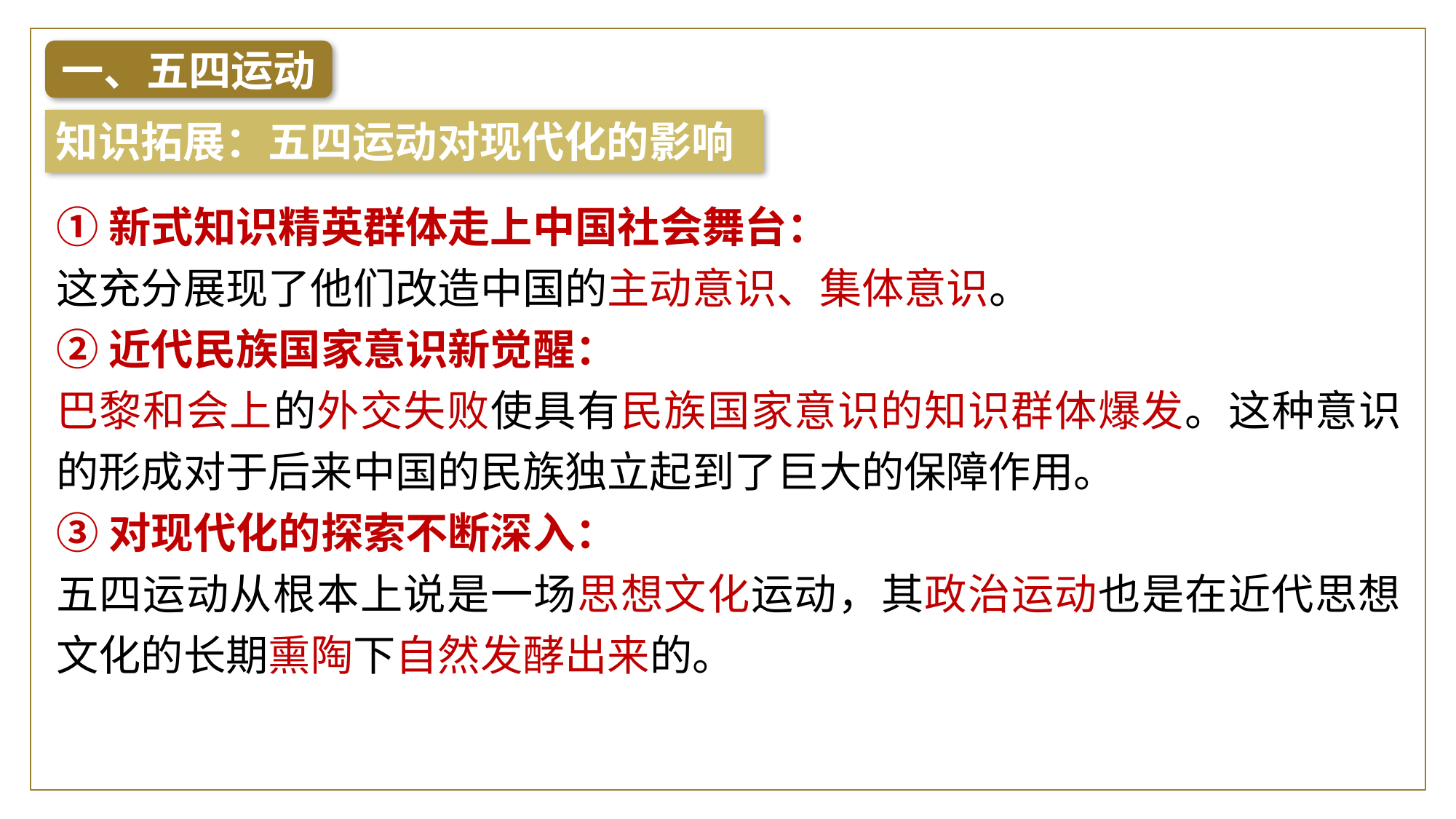

一、五四运动
知识拓展：五四运动对现代化的影响
①新式知识精英群体走上中国社会舞台：
这充分展现了他们改造中国的主动意识、集体意识。
②近代民族国家意识新觉醒：
巴黎和会上的外交失败使具有民族国家意识的知识群体爆发。这种意识的形成对于后来中国的民族独立起到了巨大的保障作用。
③对现代化的探索不断深入：
五四运动从根本上说是一场思想文化运动，其政治运动也是在近代思想文化的长期熏陶下自然发酵出来的。